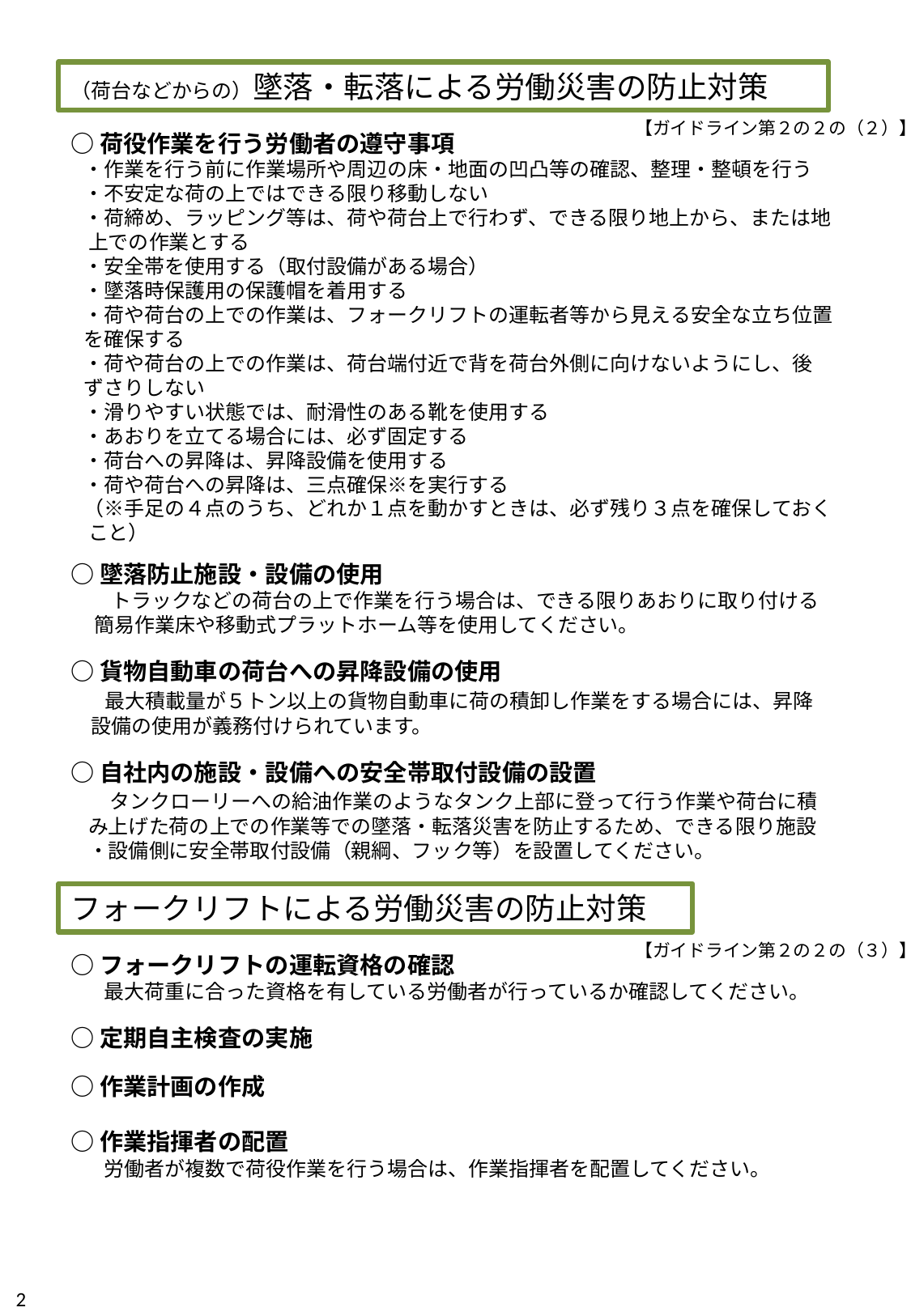

（荷台などからの）墜落・転落による労働災害の防止対策
【ガイドライン第２の２の（２）】
○荷役作業を行う労働者の遵守事項
  ・作業を行う前に作業場所や周辺の床・地面の凹凸等の確認、整理・整頓を行う
  ・不安定な荷の上ではできる限り移動しない
  ・荷締め、ラッピング等は、荷や荷台上で行わず、できる限り地上から、または地
    上での作業とする
  ・安全帯を使用する（取付設備がある場合）
  ・墜落時保護用の保護帽を着用する
  ・荷や荷台の上での作業は、フォークリフトの運転者等から見える安全な立ち位置
   を確保する
  ・荷や荷台の上での作業は、荷台端付近で背を荷台外側に向けないようにし、後
   ずさりしない
  ・滑りやすい状態では、耐滑性のある靴を使用する
  ・あおりを立てる場合には、必ず固定する
  ・荷台への昇降は、昇降設備を使用する
  ・荷や荷台への昇降は、三点確保※を実行する
  （※手足の４点のうち、どれか１点を動かすときは、必ず残り３点を確保しておく
    こと）
○墜落防止施設・設備の使用
　　トラックなどの荷台の上で作業を行う場合は、できる限りあおりに取り付ける簡易作業床や移動式プラットホーム等を使用してください。

○貨物自動車の荷台への昇降設備の使用
　  最大積載量が５トン以上の貨物自動車に荷の積卸し作業をする場合には、昇降
　設備の使用が義務付けられています。

○自社内の施設・設備への安全帯取付設備の設置
　   タンクローリーへの給油作業のようなタンク上部に登って行う作業や荷台に積
    み上げた荷の上での作業等での墜落・転落災害を防止するため、できる限り施設
    ・設備側に安全帯取付設備（親綱、フック等）を設置してください。
フォークリフトによる労働災害の防止対策
【ガイドライン第２の２の（３）】
○フォークリフトの運転資格の確認
　   最大荷重に合った資格を有している労働者が行っているか確認してください。

○定期自主検査の実施

○作業計画の作成

○作業指揮者の配置
　   労働者が複数で荷役作業を行う場合は、作業指揮者を配置してください。
2